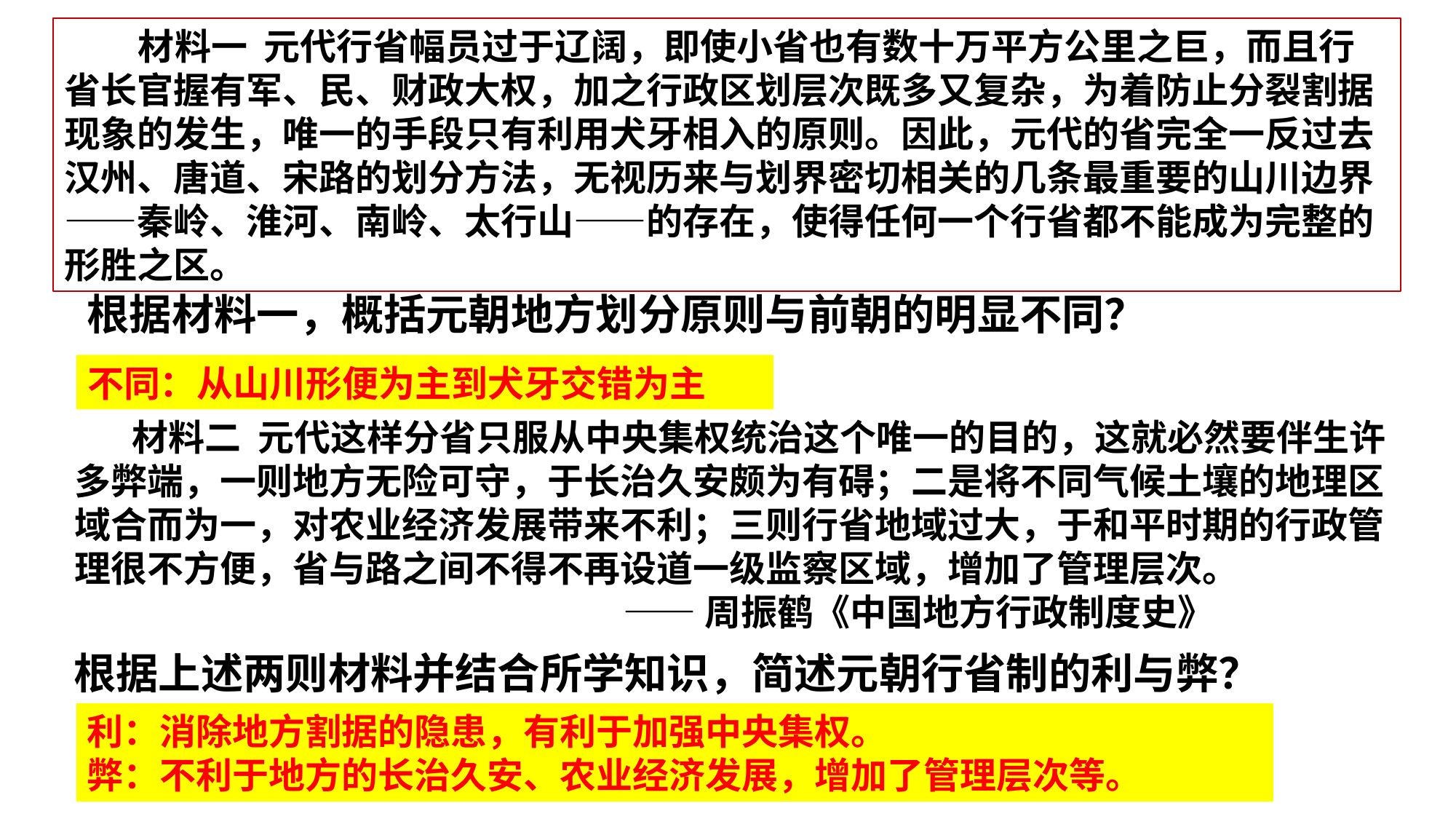

材料一  元代行省幅员过于辽阔，即使小省也有数十万平方公里之巨，而且行省长官握有军、民、财政大权，加之行政区划层次既多又复杂，为着防止分裂割据现象的发生，唯一的手段只有利用犬牙相入的原则。因此，元代的省完全一反过去汉州、唐道、宋路的划分方法，无视历来与划界密切相关的几条最重要的山川边界——秦岭、淮河、南岭、太行山——的存在，使得任何一个行省都不能成为完整的形胜之区。
根据材料一，概括元朝地方划分原则与前朝的明显不同？
不同：从山川形便为主到犬牙交错为主
      材料二  元代这样分省只服从中央集权统治这个唯一的目的，这就必然要伴生许多弊端，一则地方无险可守，于长治久安颇为有碍；二是将不同气候土壤的地理区域合而为一，对农业经济发展带来不利；三则行省地域过大，于和平时期的行政管理很不方便，省与路之间不得不再设道一级监察区域，增加了管理层次。
                                                                   ——周振鹤《中国地方行政制度史》
根据上述两则材料并结合所学知识，简述元朝行省制的利与弊？
利：消除地方割据的隐患，有利于加强中央集权。
弊：不利于地方的长治久安、农业经济发展，增加了管理层次等。